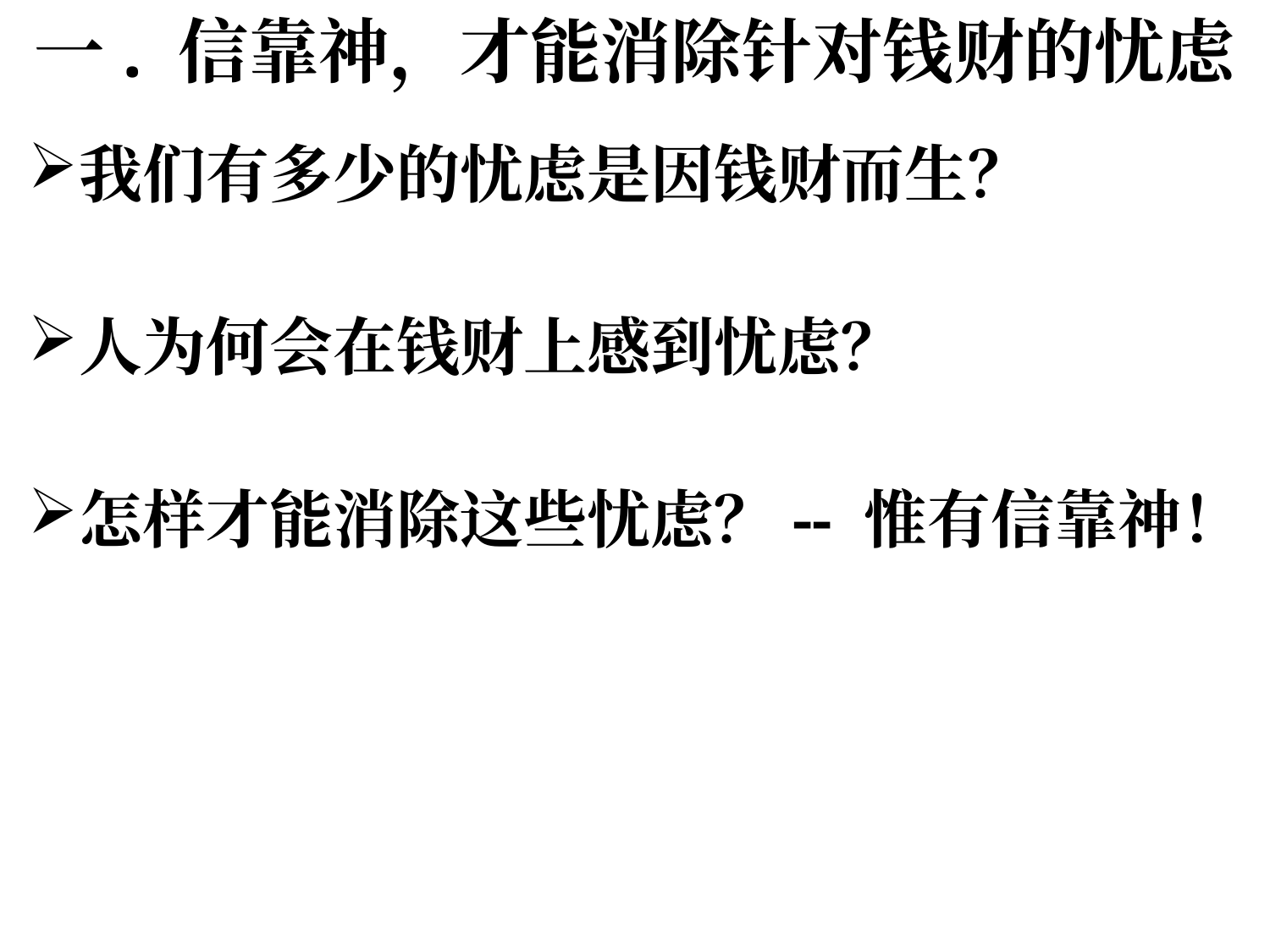

# 一. 信靠神，才能消除针对钱财的忧虑
我们有多少的忧虑是因钱财而生？

人为何会在钱财上感到忧虑？

怎样才能消除这些忧虑？-- 惟有信靠神！